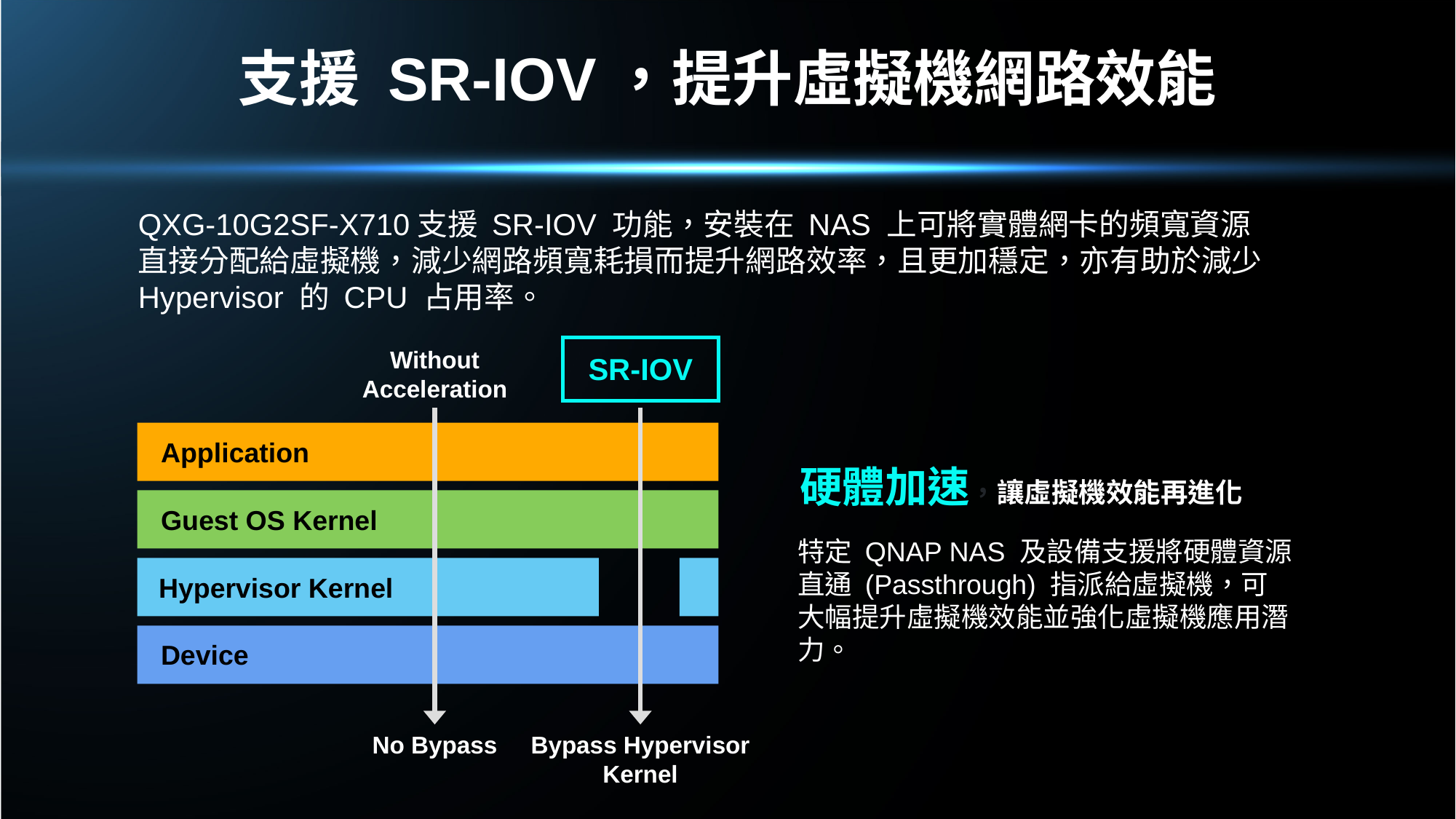

# 支援 SR-IOV，提升虛擬機網路效能
QXG-10G2SF-X710支援 SR-IOV 功能，安裝在 NAS 上可將實體網卡的頻寬資源直接分配給虛擬機，減少網路頻寬耗損而提升網路效率，且更加穩定，亦有助於減少 Hypervisor 的 CPU 占用率。

Without Acceleration
SR-IOV

Application

Guest OS Kernel

Hypervisor Kernel

Device
No Bypass
Bypass Hypervisor Kernel
硬體加速，讓虛擬機效能再進化
特定 QNAP NAS 及設備支援將硬體資源直通 (Passthrough) 指派給虛擬機，可大幅提升虛擬機效能並強化虛擬機應用潛力。